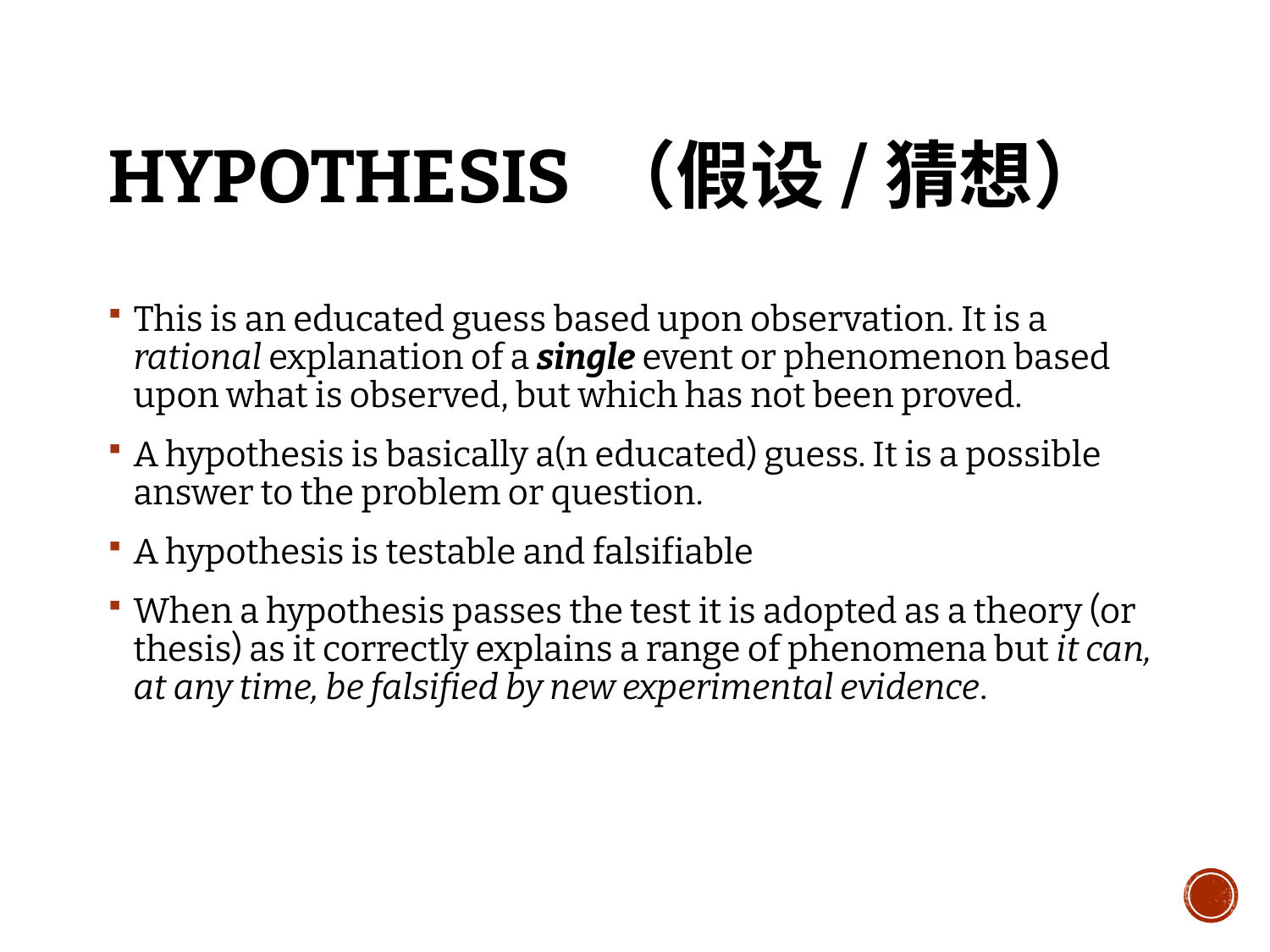

# Hypothesis （假设/猜想）
This is an educated guess based upon observation. It is a rational explanation of a single event or phenomenon based upon what is observed, but which has not been proved.
A hypothesis is basically a(n educated) guess. It is a possible answer to the problem or question.
A hypothesis is testable and falsifiable
When a hypothesis passes the test it is adopted as a theory (or thesis) as it correctly explains a range of phenomena but it can, at any time, be falsified by new experimental evidence.